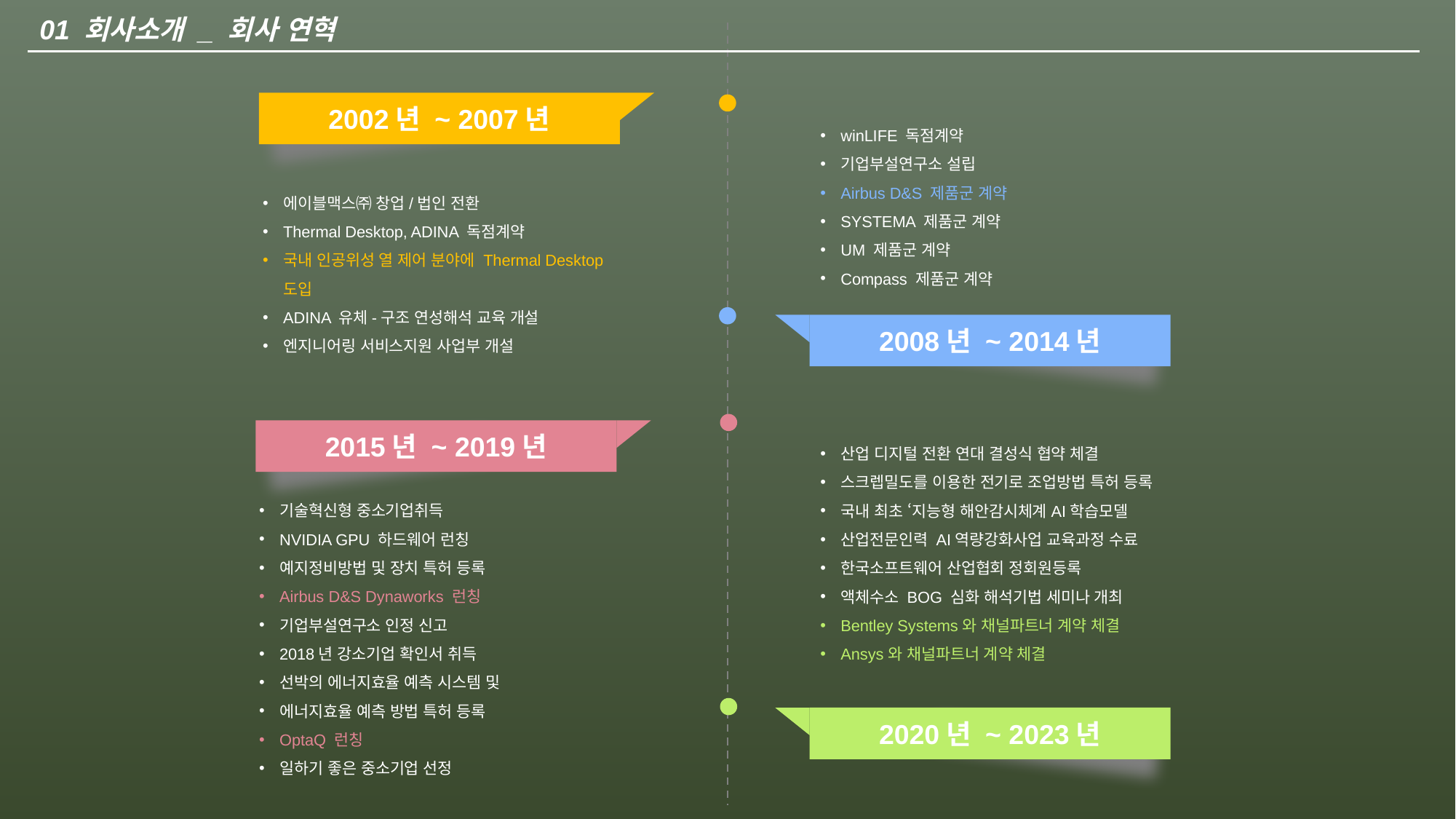

01 회사소개 _ 회사 연혁

2002년 ~ 2007년

winLIFE 독점계약
기업부설연구소 설립
Airbus D&S 제품군 계약
SYSTEMA 제품군 계약
UM 제품군 계약
Compass 제품군 계약
에이블맥스㈜ 창업/법인 전환
Thermal Desktop, ADINA 독점계약
국내 인공위성 열 제어 분야에 Thermal Desktop도입
ADINA 유체-구조 연성해석 교육 개설
엔지니어링 서비스지원 사업부 개설

2008년 ~ 2014년

2015년 ~ 2019년

산업 디지털 전환 연대 결성식 협약 체결
스크렙밀도를 이용한 전기로 조업방법 특허 등록
국내 최초 ‘지능형 해안감시체계AI학습모델
산업전문인력 AI역량강화사업 교육과정 수료
한국소프트웨어 산업협회 정회원등록
액체수소 BOG 심화 해석기법 세미나 개최
Bentley Systems와 채널파트너 계약 체결
Ansys와 채널파트너 계약 체결
기술혁신형 중소기업취득
NVIDIA GPU 하드웨어 런칭
예지정비방법 및 장치 특허 등록
Airbus D&S Dynaworks 런칭
기업부설연구소 인정 신고
2018년 강소기업 확인서 취득
선박의 에너지효율 예측 시스템 및
에너지효율 예측 방법 특허 등록
OptaQ 런칭
일하기 좋은 중소기업 선정

2020년 ~ 2023년